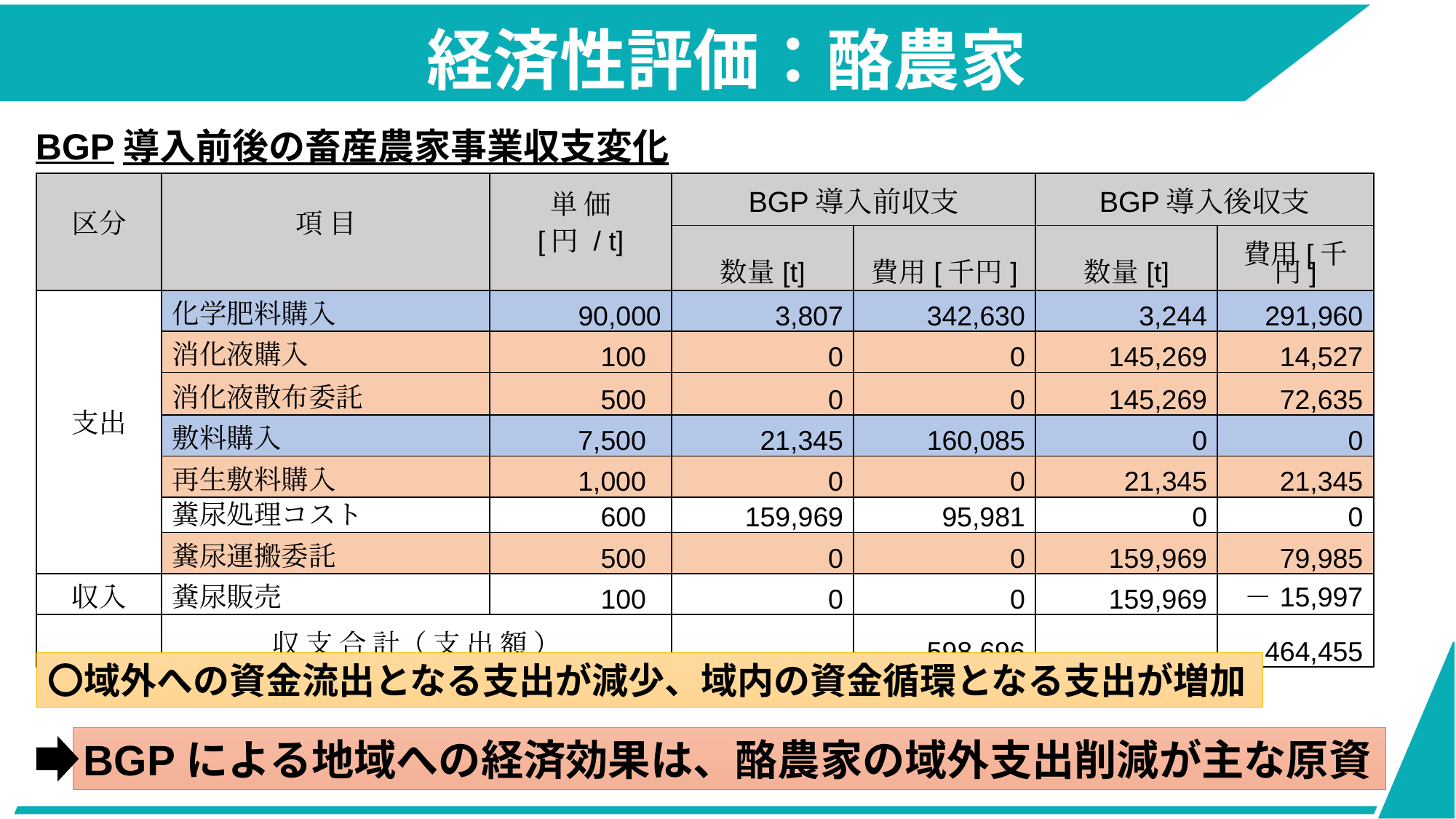

# 経済性評価：酪農家
BGP導入前後の畜産農家事業収支変化
| 区分 | 項 目 | 単 価 [円 / t] | BGP導入前収支 |  | BGP導入後収支 |  |
| --- | --- | --- | --- | --- | --- | --- |
|  |  |  | 数量[t] | 費用[千円] | 数量[t] | 費用[千円] |
| 支出 | 化学肥料購入 | 90,000 | 3,807 | 342,630 | 3,244 | 291,960 |
|  | 消化液購入 | 100 | 0 | 0 | 145,269 | 14,527 |
|  | 消化液散布委託 | 500 | 0 | 0 | 145,269 | 72,635 |
|  | 敷料購入 | 7,500 | 21,345 | 160,085 | 0 | 0 |
|  | 再生敷料購入 | 1,000 | 0 | 0 | 21,345 | 21,345 |
|  | 糞尿処理コスト | 600 | 159,969 | 95,981 | 0 | 0 |
|  | 糞尿運搬委託 | 500 | 0 | 0 | 159,969 | 79,985 |
| 収入 | 糞尿販売 | 100 | 0 | 0 | 159,969 | －15,997 |
|  | 収 支 合 計（ 支 出 額 ） |  | - | 598,696 | - | 464,455 |
〇域外への資金流出となる支出が減少、域内の資金循環となる支出が増加
BGPによる地域への経済効果は、酪農家の域外支出削減が主な原資